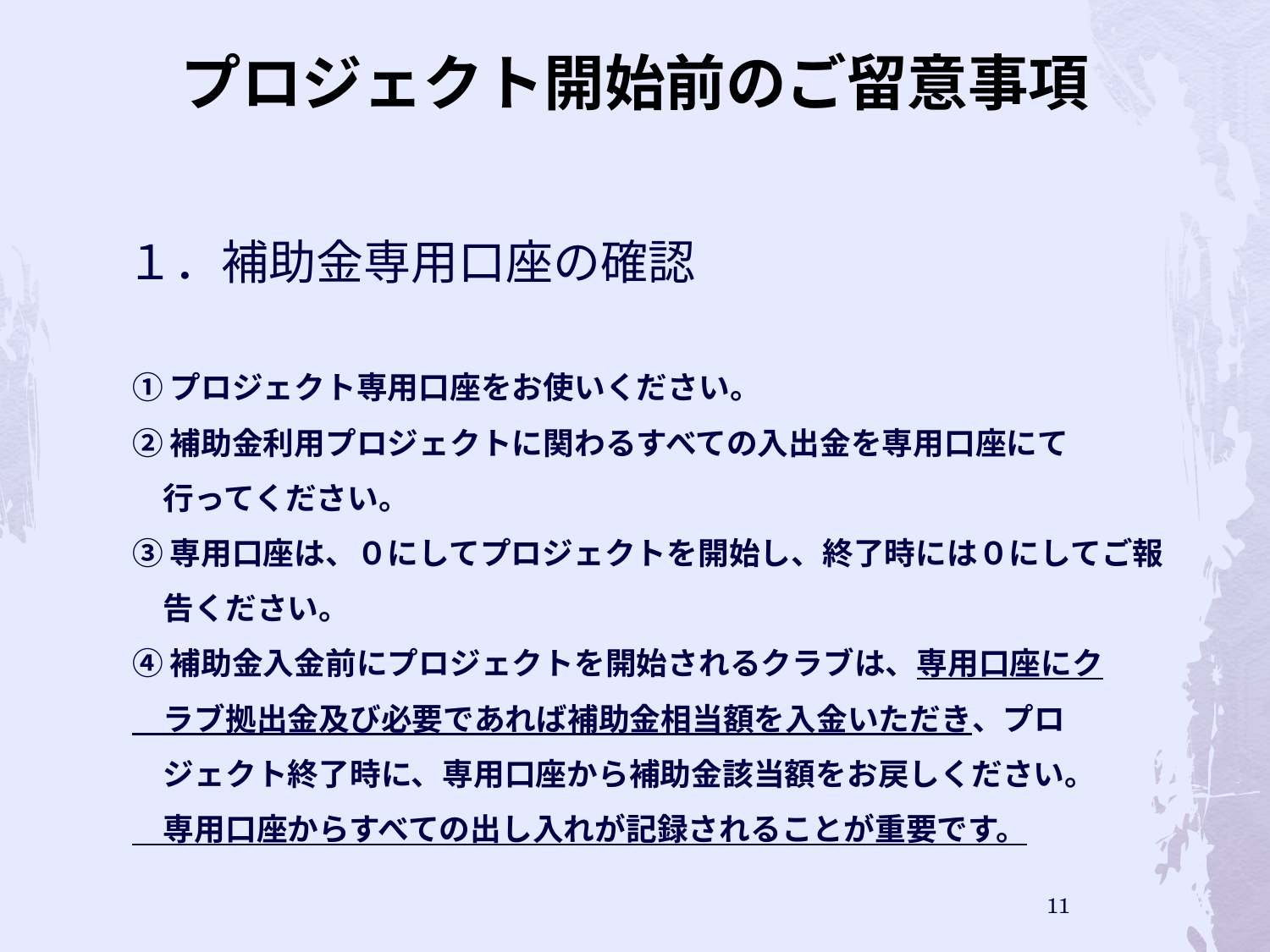

# プロジェクト開始前のご留意事項
１．補助金専用口座の確認
①プロジェクト専用口座をお使いください。
②補助金利用プロジェクトに関わるすべての入出金を専用口座にて
　行ってください。
③専用口座は、０にしてプロジェクトを開始し、終了時には０にしてご報
　告ください。
④補助金入金前にプロジェクトを開始されるクラブは、専用口座にク
　ラブ拠出金及び必要であれば補助金相当額を入金いただき、プロ
　ジェクト終了時に、専用口座から補助金該当額をお戻しください。
　専用口座からすべての出し入れが記録されることが重要です。

11